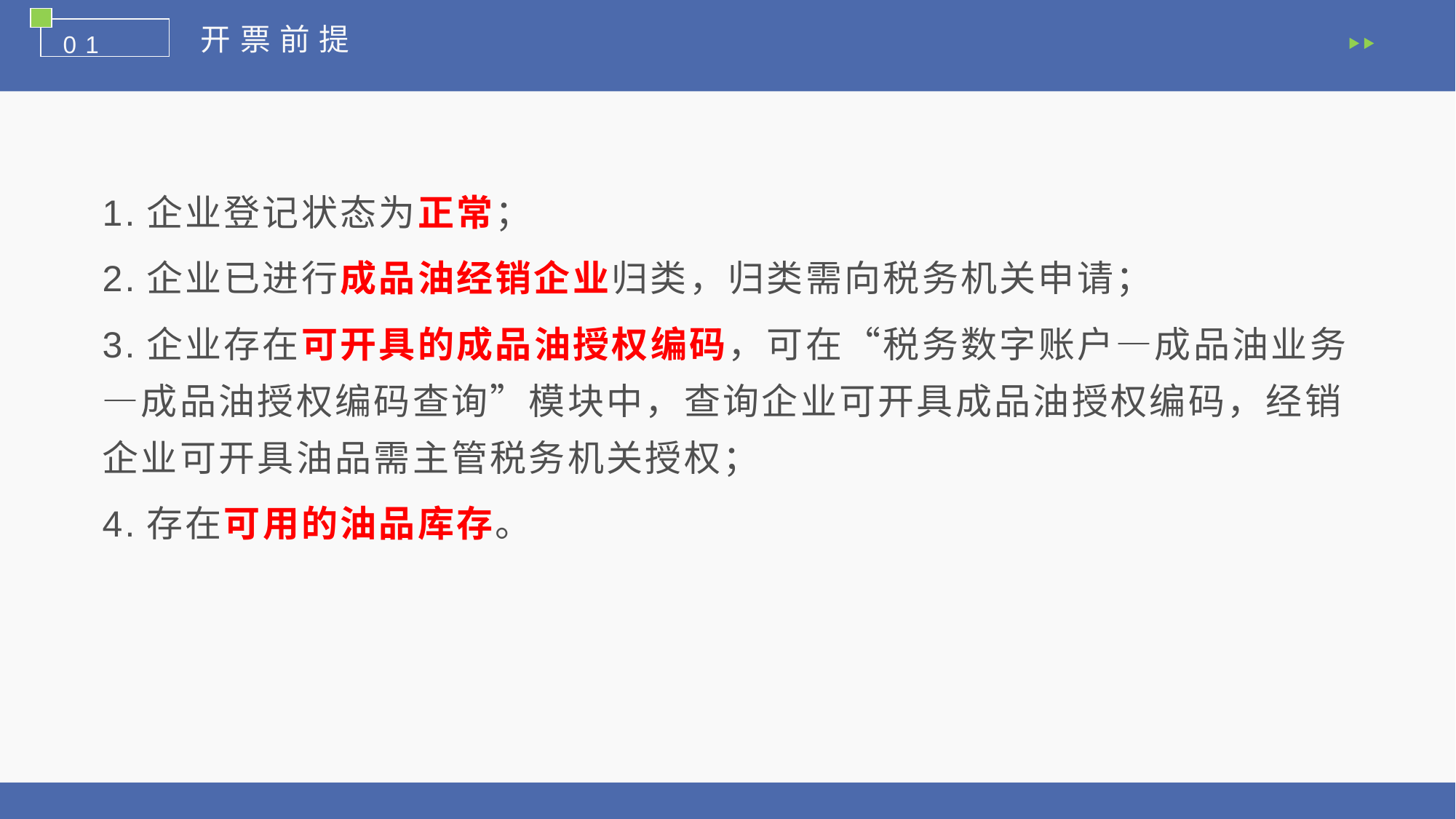

开票前提

01

1.企业登记状态为正常；
2.企业已进行成品油经销企业归类，归类需向税务机关申请；
3.企业存在可开具的成品油授权编码，可在“税务数字账户—成品油业务—成品油授权编码查询”模块中，查询企业可开具成品油授权编码，经销企业可开具油品需主管税务机关授权；
4.存在可用的油品库存。